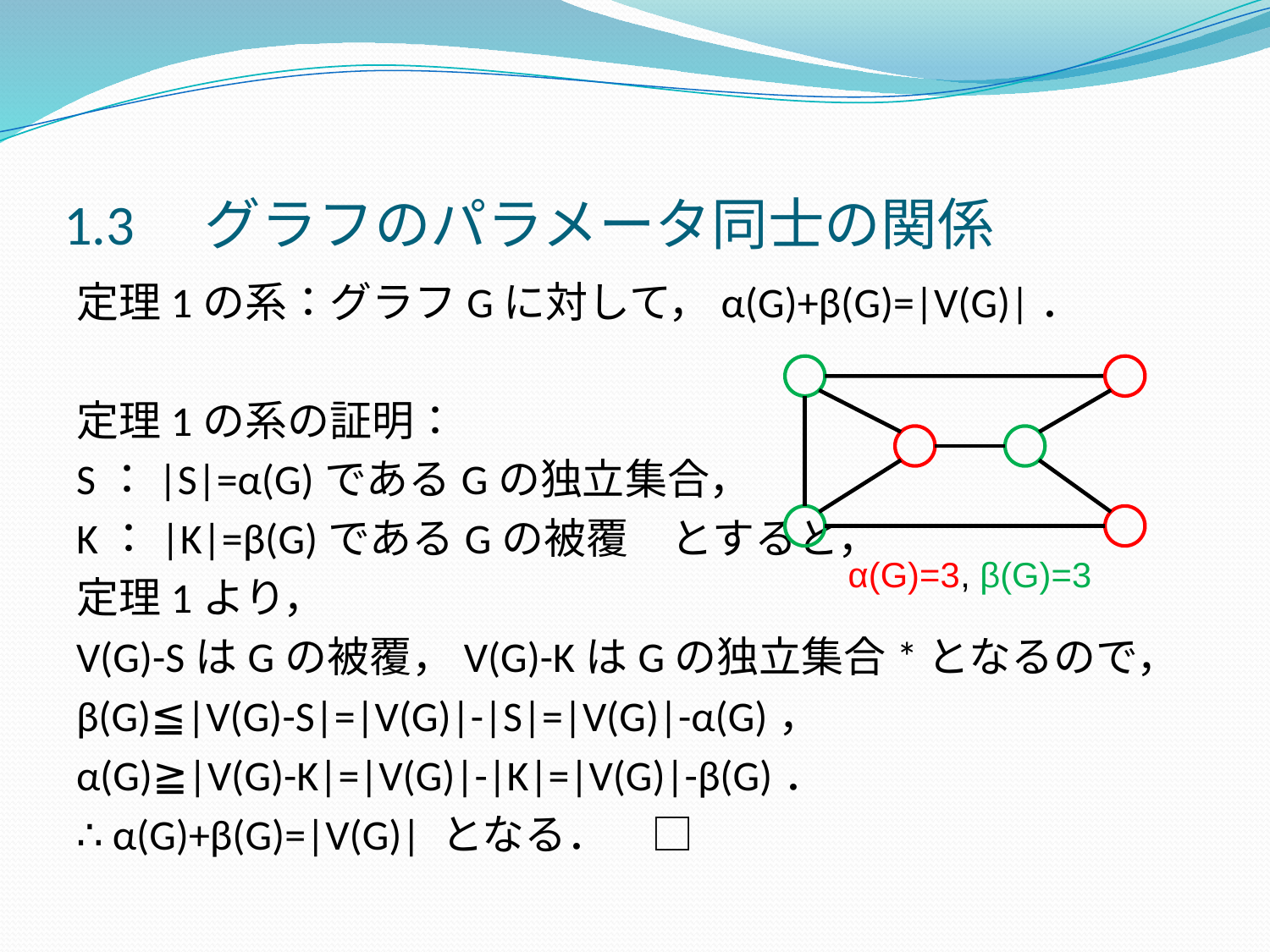

# 1.3　グラフのパラメータ同士の関係
定理1の系：グラフGに対して，α(G)+β(G)=|V(G)|．

定理1の系の証明：
S：|S|=α(G)であるGの独立集合，
K：|K|=β(G)であるGの被覆　とすると，
定理1より，
V(G)-SはGの被覆，V(G)-KはGの独立集合*となるので，
β(G)≦|V(G)-S|=|V(G)|-|S|=|V(G)|-α(G)，
α(G)≧|V(G)-K|=|V(G)|-|K|=|V(G)|-β(G)．
∴ α(G)+β(G)=|V(G)| となる．　□

α(G)=3, β(G)=3